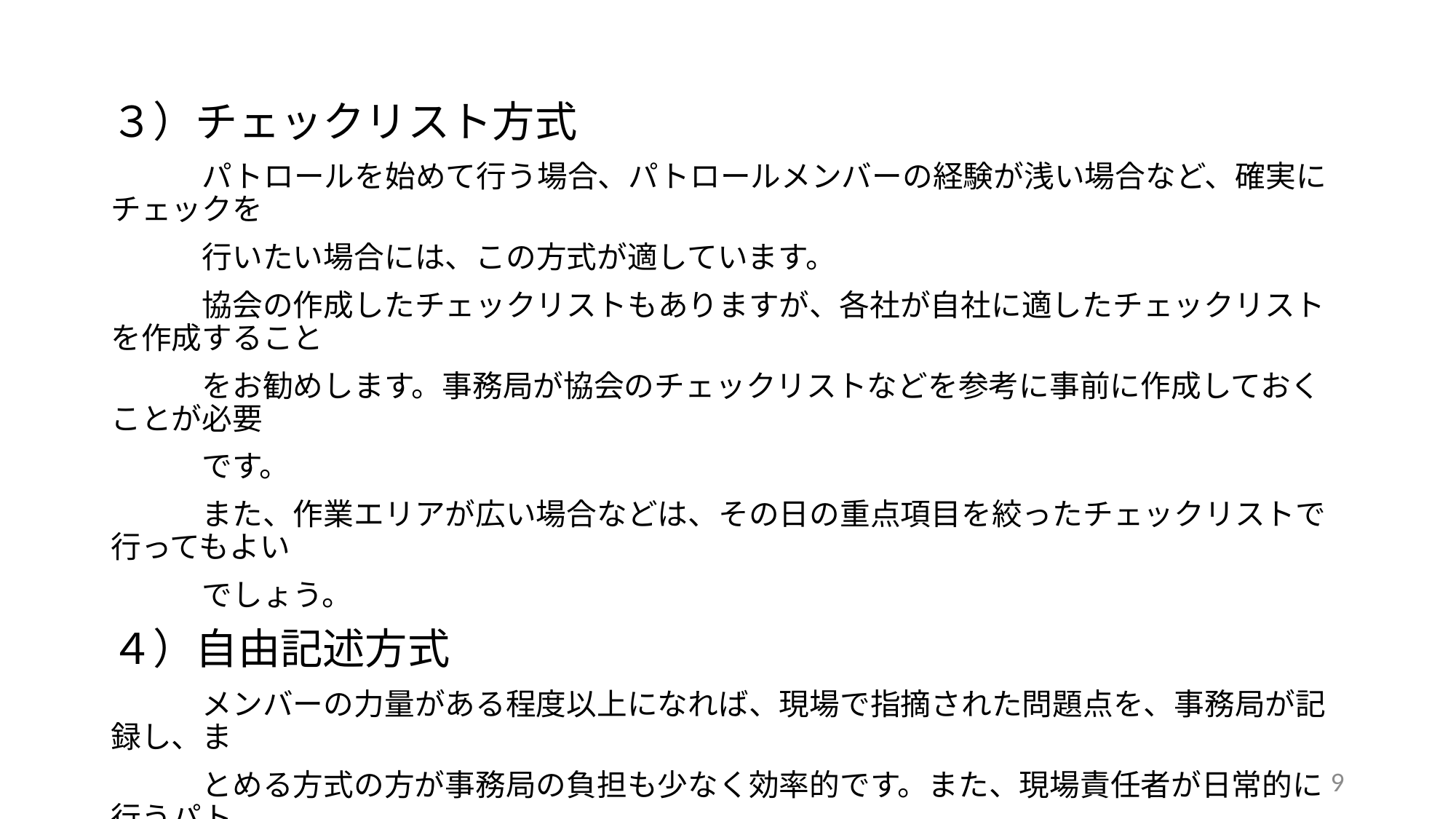

３）チェックリスト方式
　　　パトロールを始めて行う場合、パトロールメンバーの経験が浅い場合など、確実にチェックを
　　　行いたい場合には、この方式が適しています。
　　　協会の作成したチェックリストもありますが、各社が自社に適したチェックリストを作成すること
　　　をお勧めします。事務局が協会のチェックリストなどを参考に事前に作成しておくことが必要
　　　です。
　　　また、作業エリアが広い場合などは、その日の重点項目を絞ったチェックリストで行ってもよい
　　　でしょう。
４）自由記述方式
　　　メンバーの力量がある程度以上になれば、現場で指摘された問題点を、事務局が記録し、ま
　　　とめる方式の方が事務局の負担も少なく効率的です。また、現場責任者が日常的に行うパト
　　　ロールでは自分でメモを取る必要があります。
9